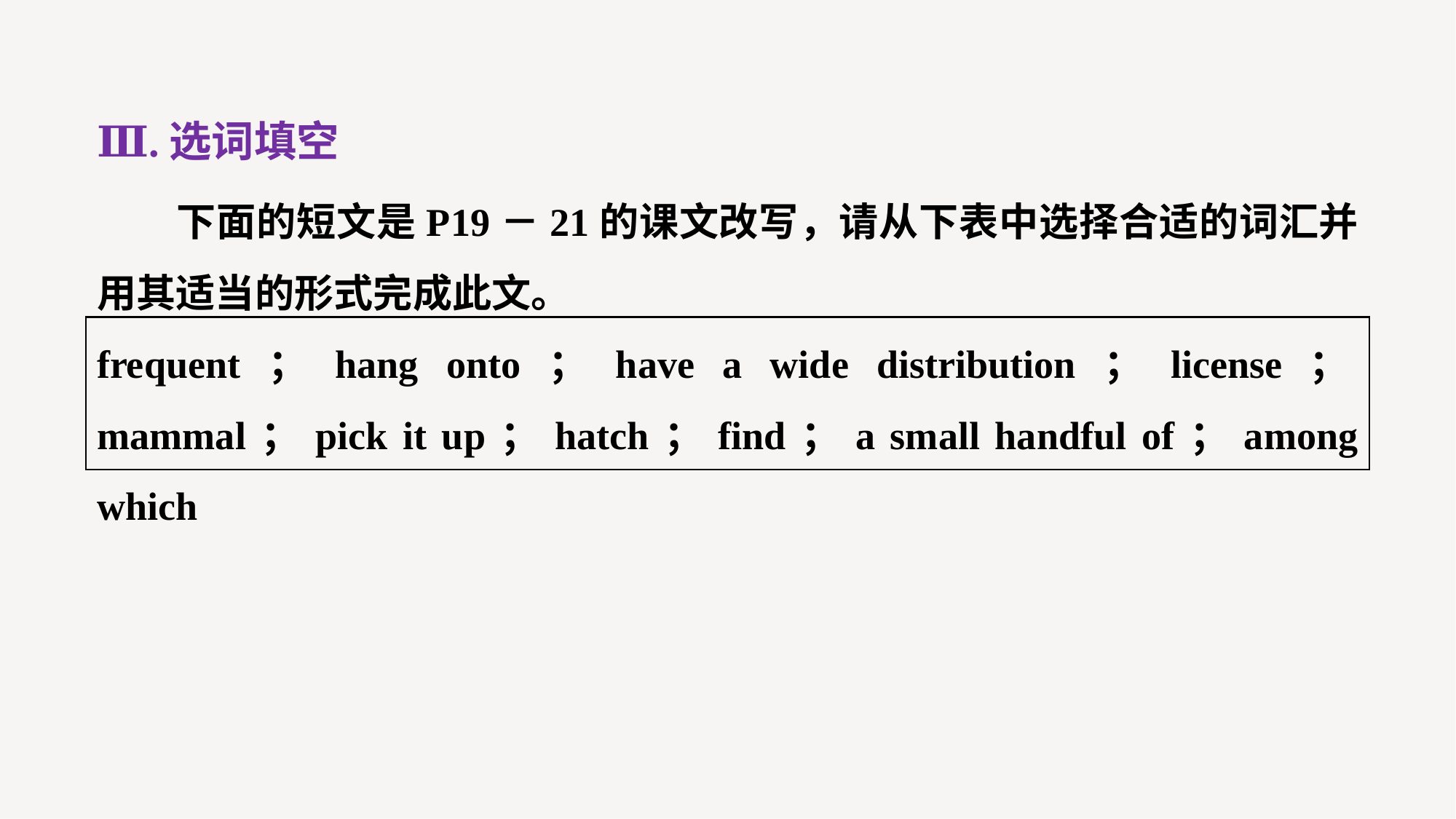

Ⅲ.选词填空
　　下面的短文是P19－21的课文改写，请从下表中选择合适的词汇并用其适当的形式完成此文。
frequent；hang onto；have a wide distribution；license；mammal；pick it up；hatch；find；a small handful of；among which